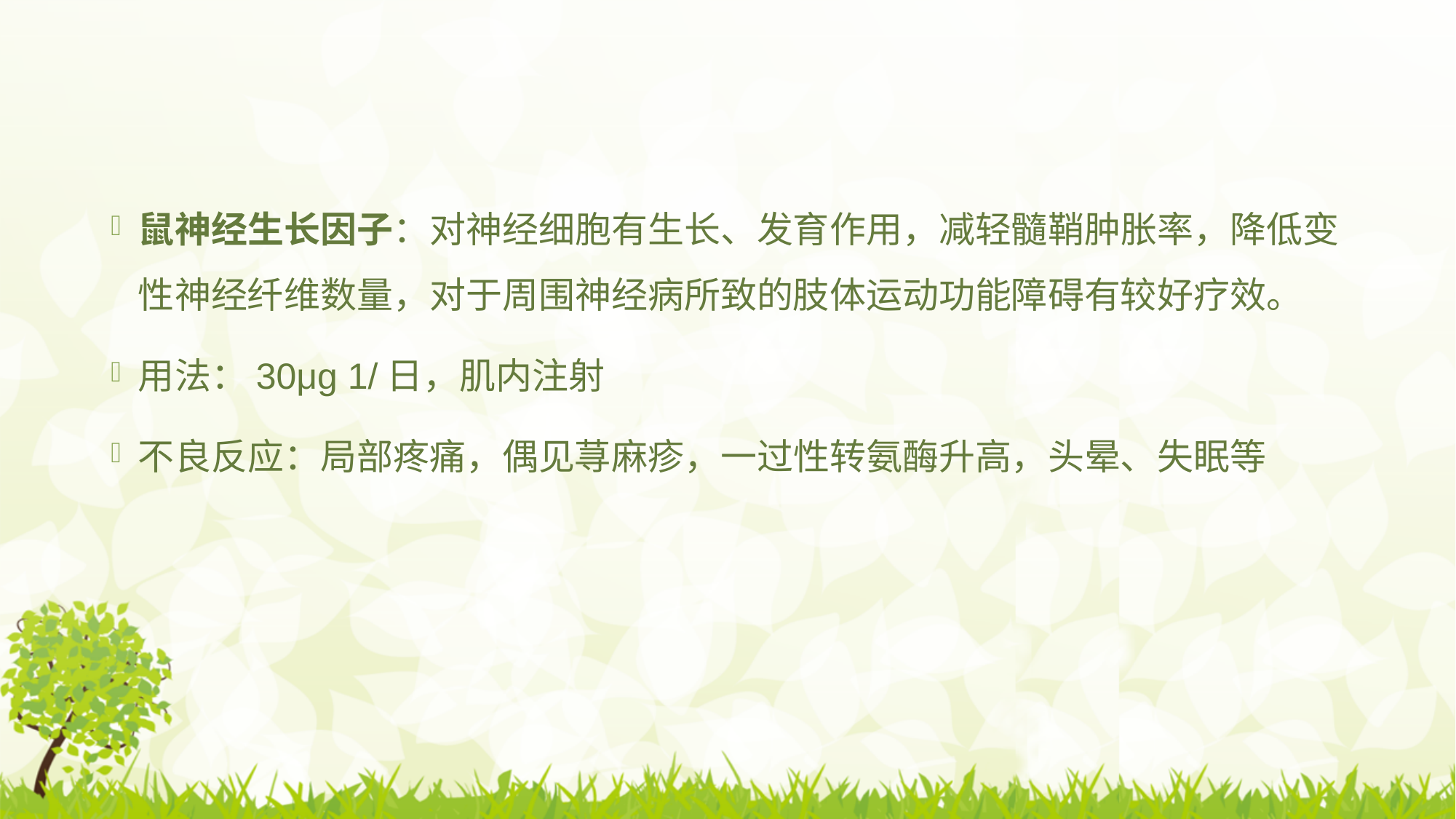

#
鼠神经生长因子：对神经细胞有生长、发育作用，减轻髓鞘肿胀率，降低变性神经纤维数量，对于周围神经病所致的肢体运动功能障碍有较好疗效。
用法：30μg 1/日，肌内注射
不良反应：局部疼痛，偶见荨麻疹，一过性转氨酶升高，头晕、失眠等